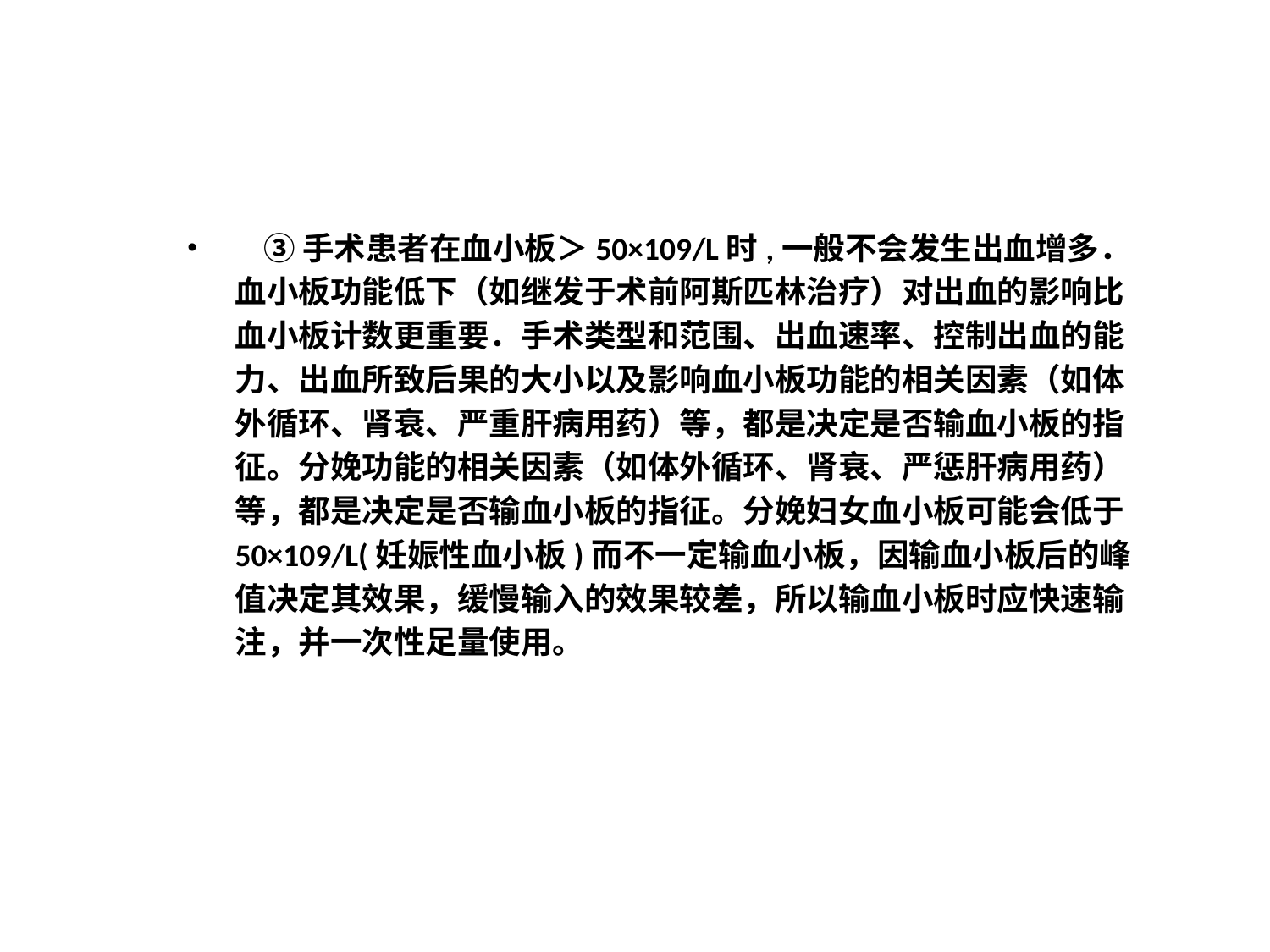

③ 手术患者在血小板＞50×109/L时,一般不会发生出血增多．血小板功能低下（如继发于术前阿斯匹林治疗）对出血的影响比血小板计数更重要．手术类型和范围、出血速率、控制出血的能力、出血所致后果的大小以及影响血小板功能的相关因素（如体外循环、肾衰、严重肝病用药）等，都是决定是否输血小板的指征。分娩功能的相关因素（如体外循环、肾衰、严惩肝病用药）等，都是决定是否输血小板的指征。分娩妇女血小板可能会低于 50×109/L(妊娠性血小板)而不一定输血小板，因输血小板后的峰值决定其效果，缓慢输入的效果较差，所以输血小板时应快速输注，并一次性足量使用。